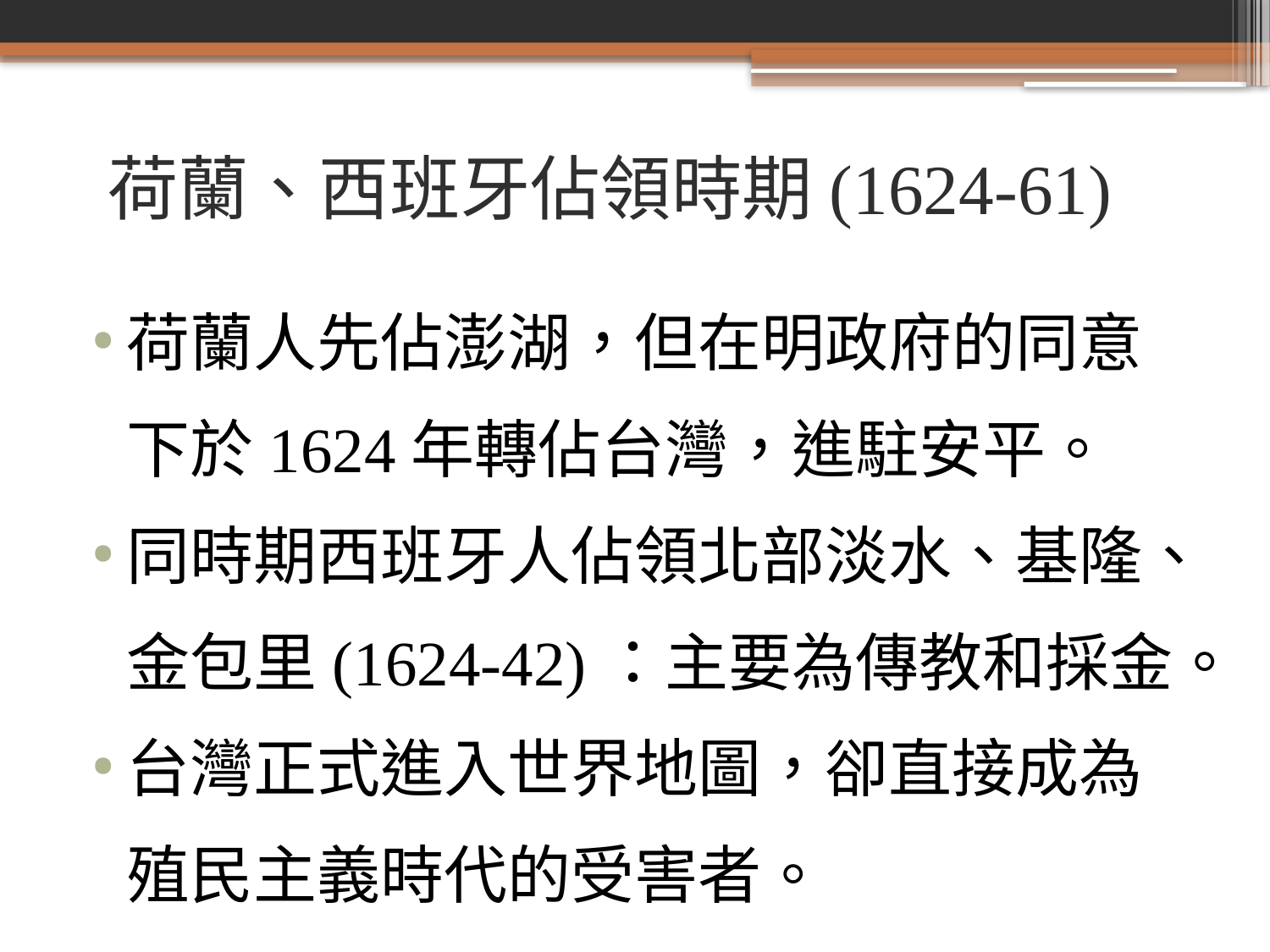

# 荷蘭、西班牙佔領時期(1624-61)
荷蘭人先佔澎湖，但在明政府的同意下於1624年轉佔台灣，進駐安平。
同時期西班牙人佔領北部淡水、基隆、金包里(1624-42)：主要為傳教和採金。
台灣正式進入世界地圖，卻直接成為殖民主義時代的受害者。